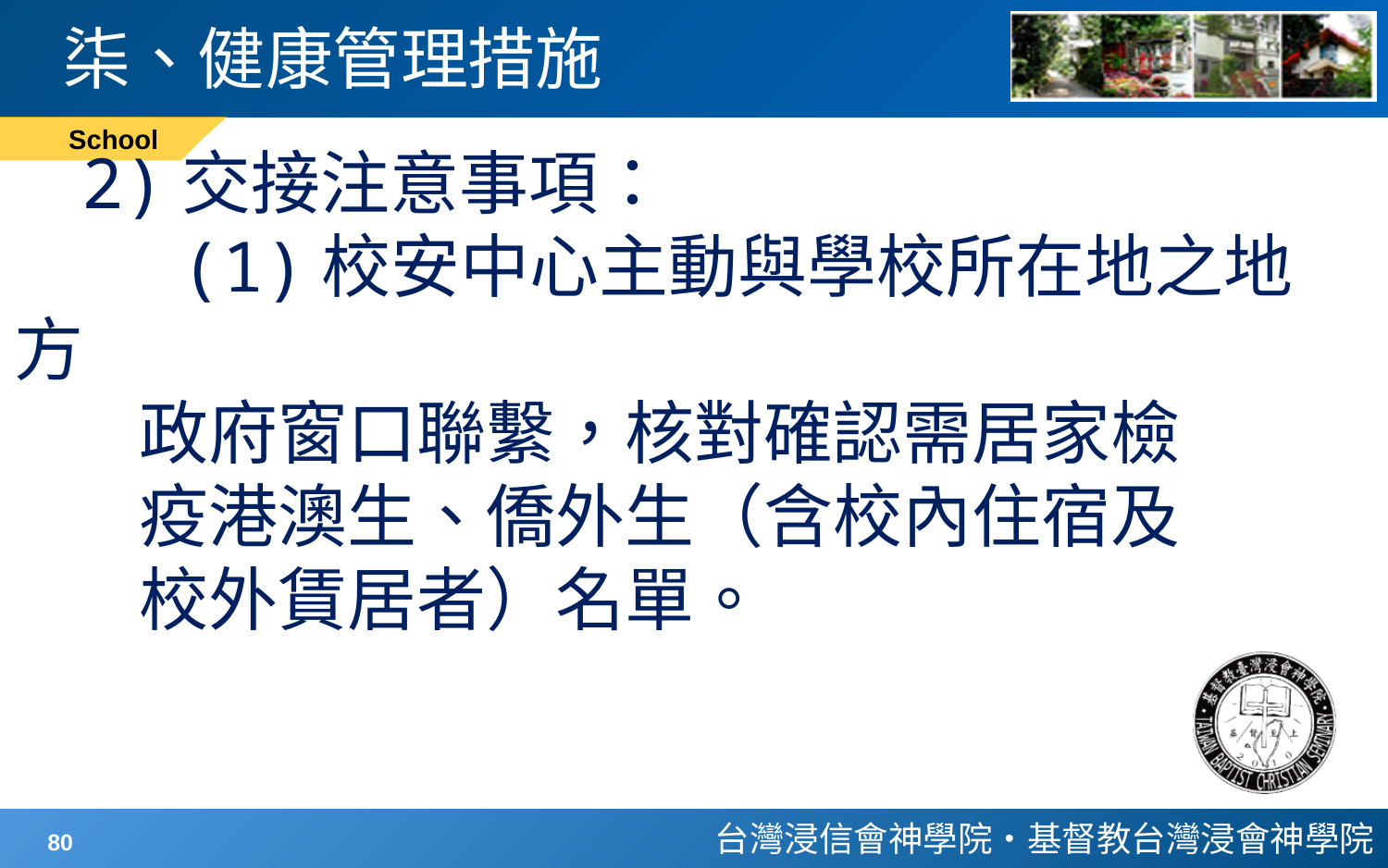

# 柒、健康管理措施
School
2)交接注意事項：
    (1)校安中心主動與學校所在地之地方
       政府窗口聯繫，核對確認需居家檢
       疫港澳生、僑外生（含校內住宿及
       校外賃居者）名單。